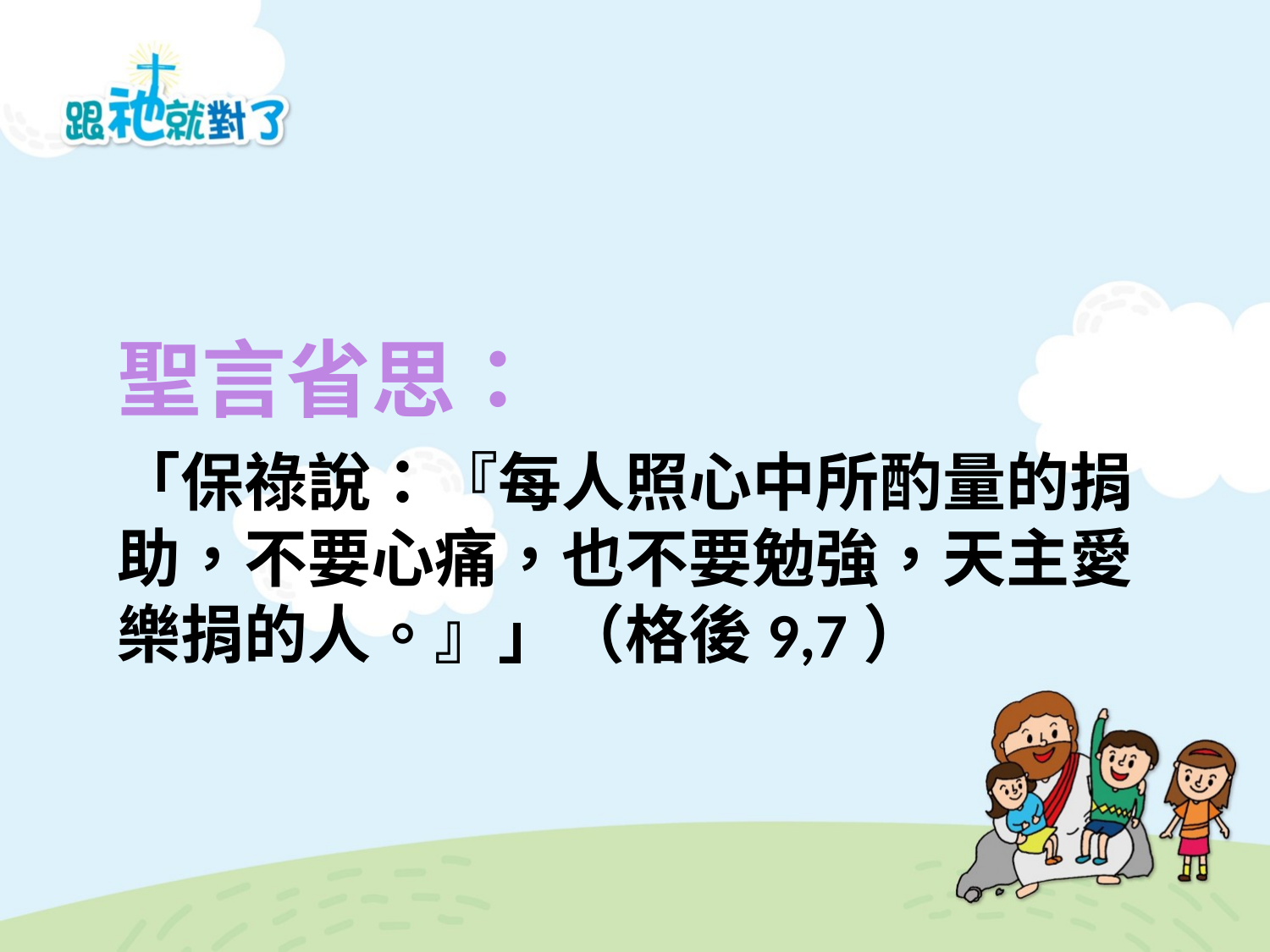

聖言省思：
「保祿說：『每人照心中所酌量的捐助，不要心痛，也不要勉強，天主愛樂捐的人。』」（格後9,7）